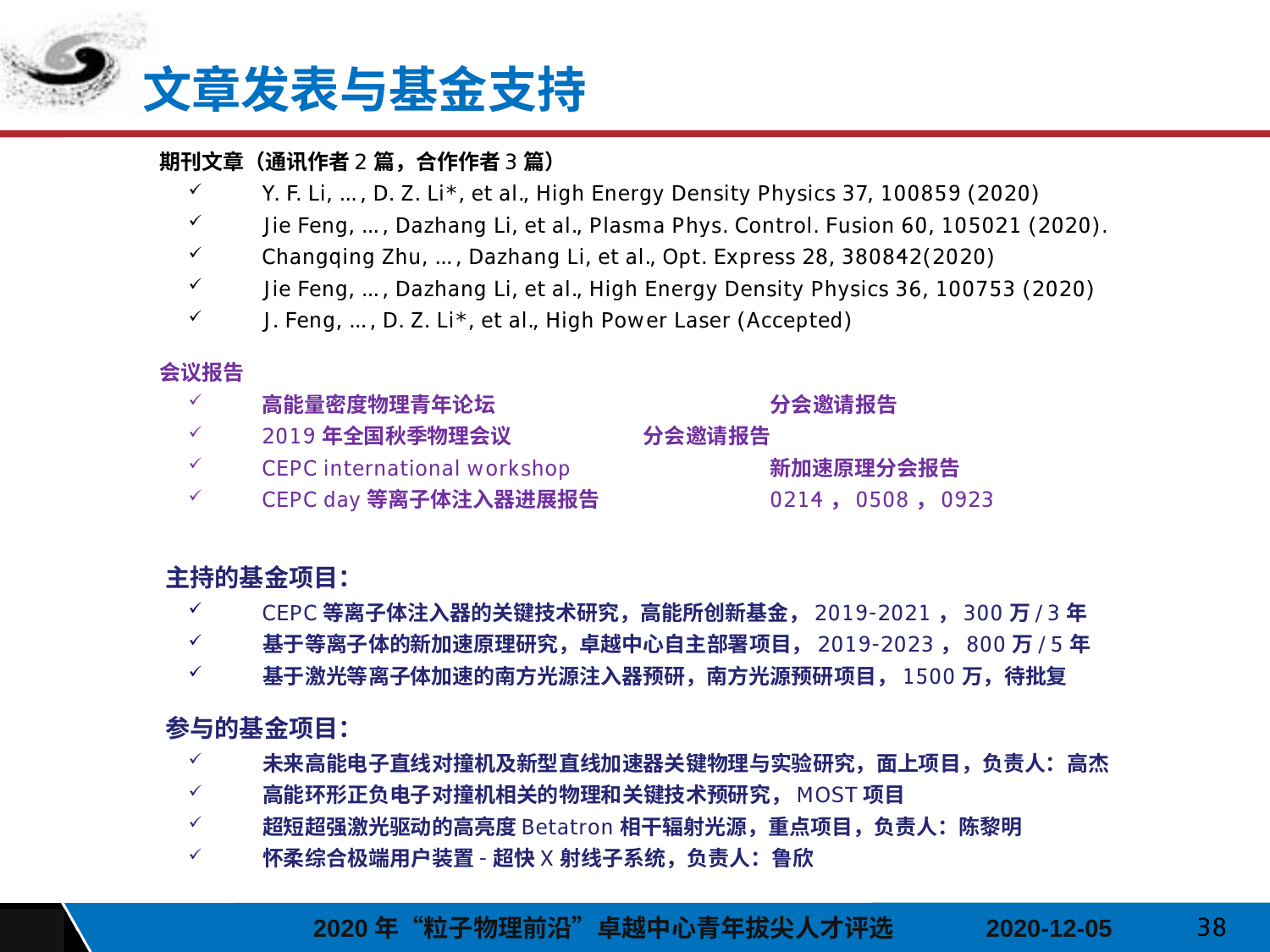

文章发表与基金支持
      期刊文章（通讯作者2篇，合作作者3篇）
Y. F. Li, …, D. Z. Li*, et al., High Energy Density Physics 37, 100859 (2020)
Jie Feng, …, Dazhang Li, et al., Plasma Phys. Control. Fusion 60, 105021 (2020).
Changqing Zhu, …, Dazhang Li, et al., Opt. Express 28, 380842(2020)
Jie Feng, …, Dazhang Li, et al., High Energy Density Physics 36, 100753 (2020)
J. Feng, …, D. Z. Li*, et al., High Power Laser (Accepted)

      会议报告
高能量密度物理青年论坛			分会邀请报告
2019年全国秋季物理会议		分会邀请报告
CEPC international workshop		新加速原理分会报告
CEPC day等离子体注入器进展报告		0214，0508，0923
      主持的基金项目：
CEPC等离子体注入器的关键技术研究，高能所创新基金，2019-2021，300万/3年
基于等离子体的新加速原理研究，卓越中心自主部署项目，2019-2023，800万/5年
基于激光等离子体加速的南方光源注入器预研，南方光源预研项目，1500万，待批复

      参与的基金项目：
未来高能电子直线对撞机及新型直线加速器关键物理与实验研究，面上项目，负责人：高杰
高能环形正负电子对撞机相关的物理和关键技术预研究，MOST项目
超短超强激光驱动的高亮度Betatron相干辐射光源，重点项目，负责人：陈黎明
怀柔综合极端用户装置-超快X射线子系统，负责人：鲁欣

38